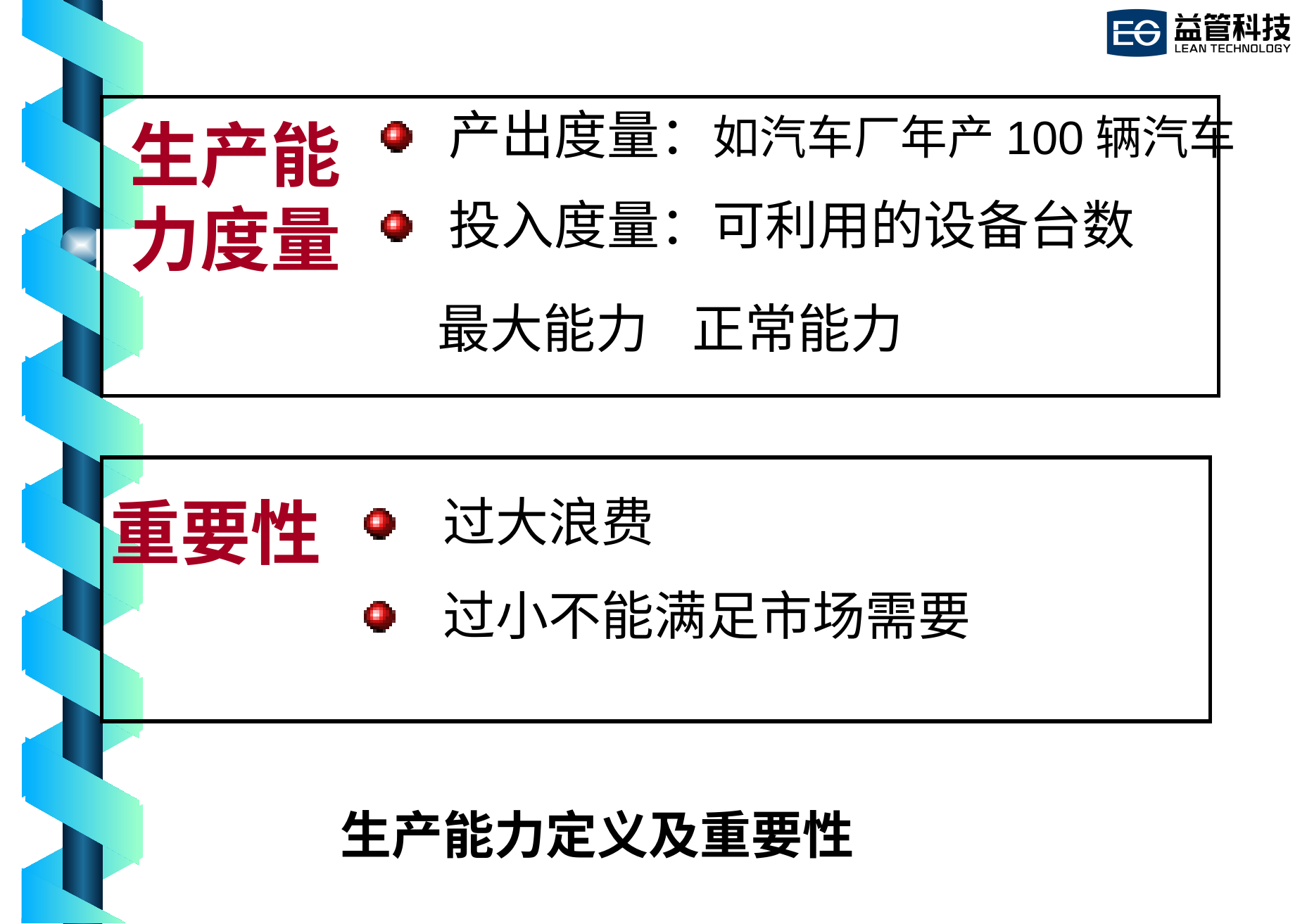

产出度量：如汽车厂年产100辆汽车
  投入度量：可利用的设备台数
生产能力度量
最大能力
正常能力

重要性
   过大浪费
   过小不能满足市场需要
# 生产能力定义及重要性